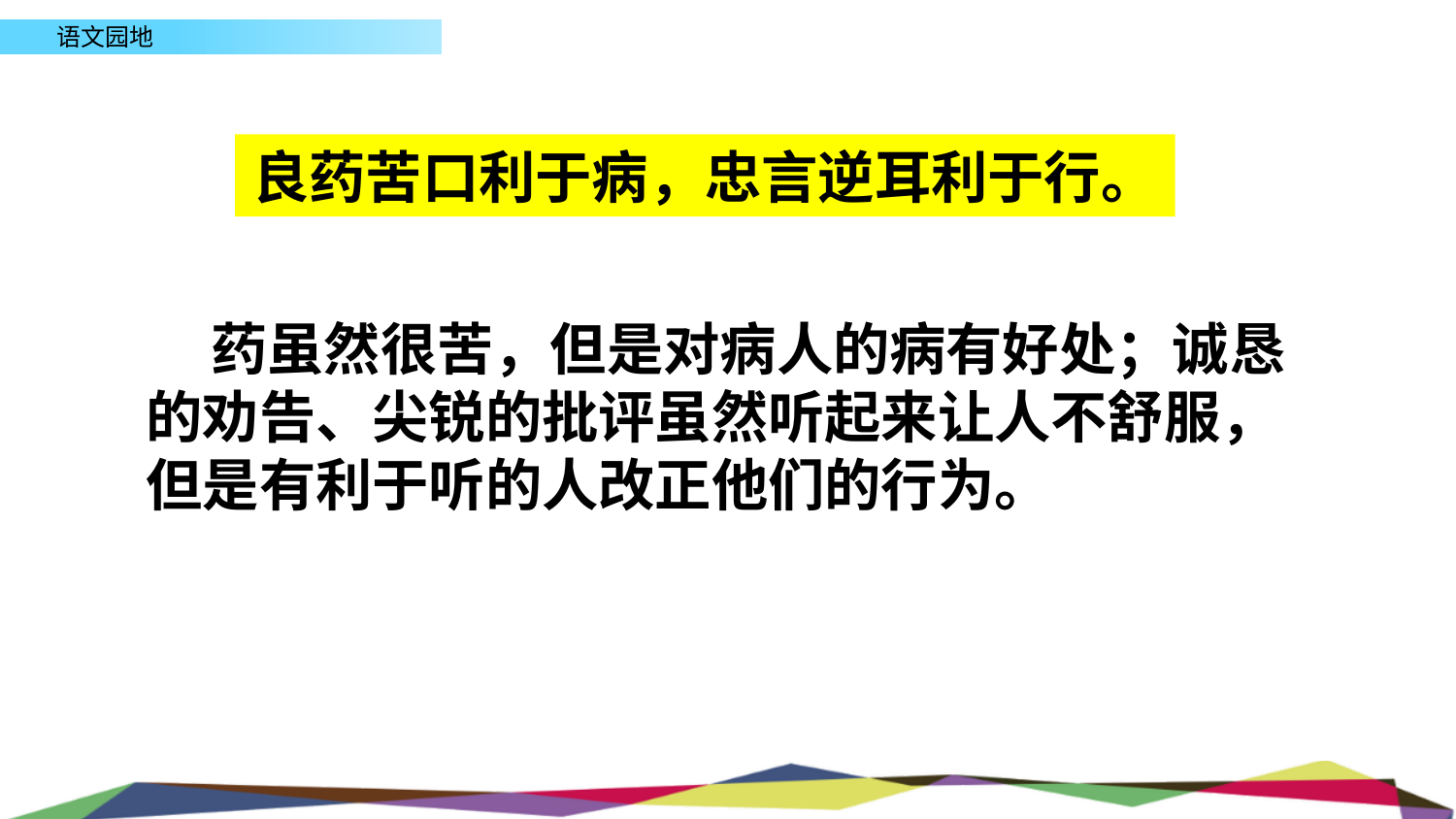

良药苦口利于病，忠言逆耳利于行。
    药虽然很苦，但是对病人的病有好处；诚恳的劝告、尖锐的批评虽然听起来让人不舒服，但是有利于听的人改正他们的行为。